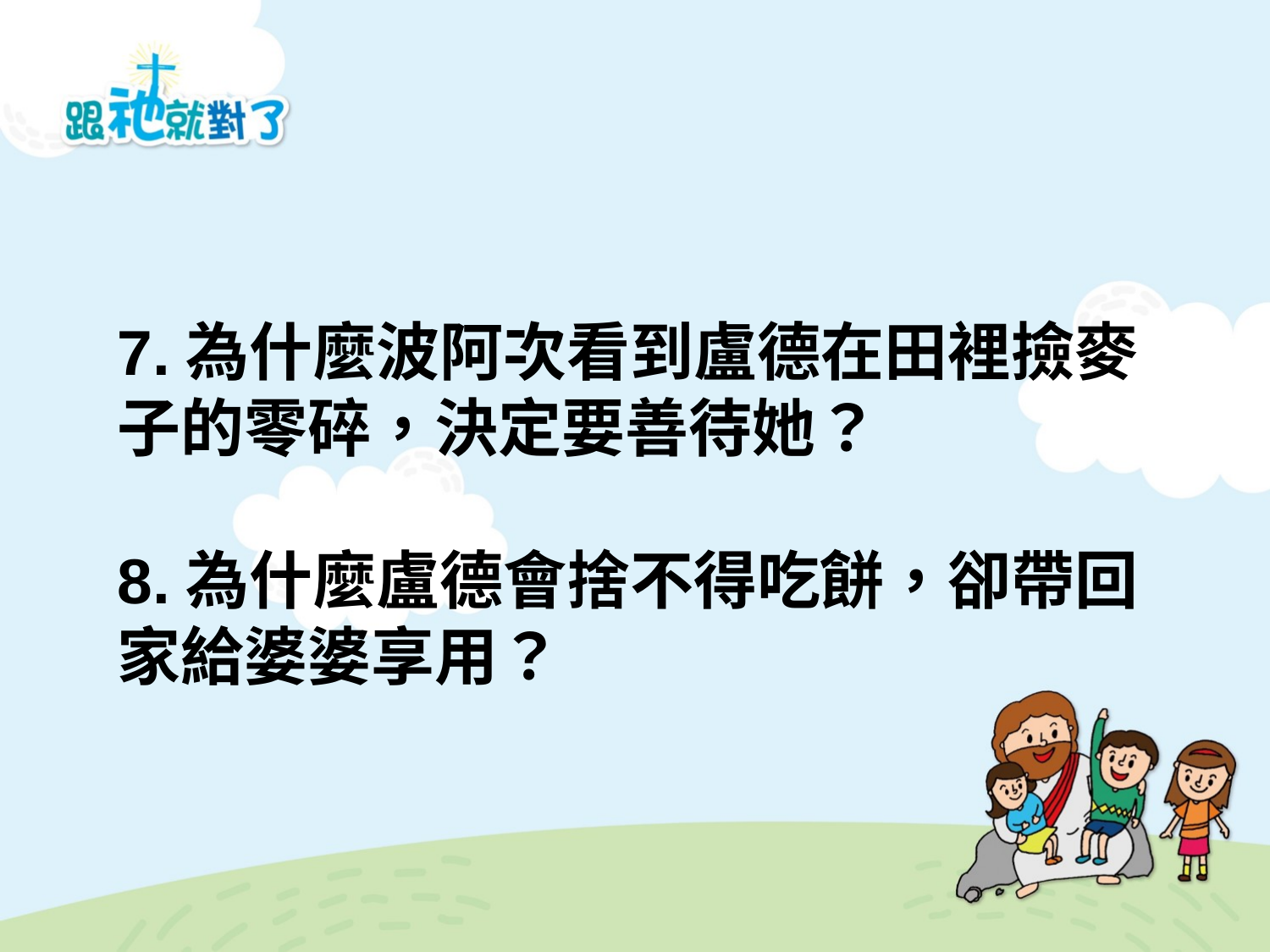

7.為什麼波阿次看到盧德在田裡撿麥子的零碎，決定要善待她？

8.為什麼盧德會捨不得吃餅，卻帶回家給婆婆享用？